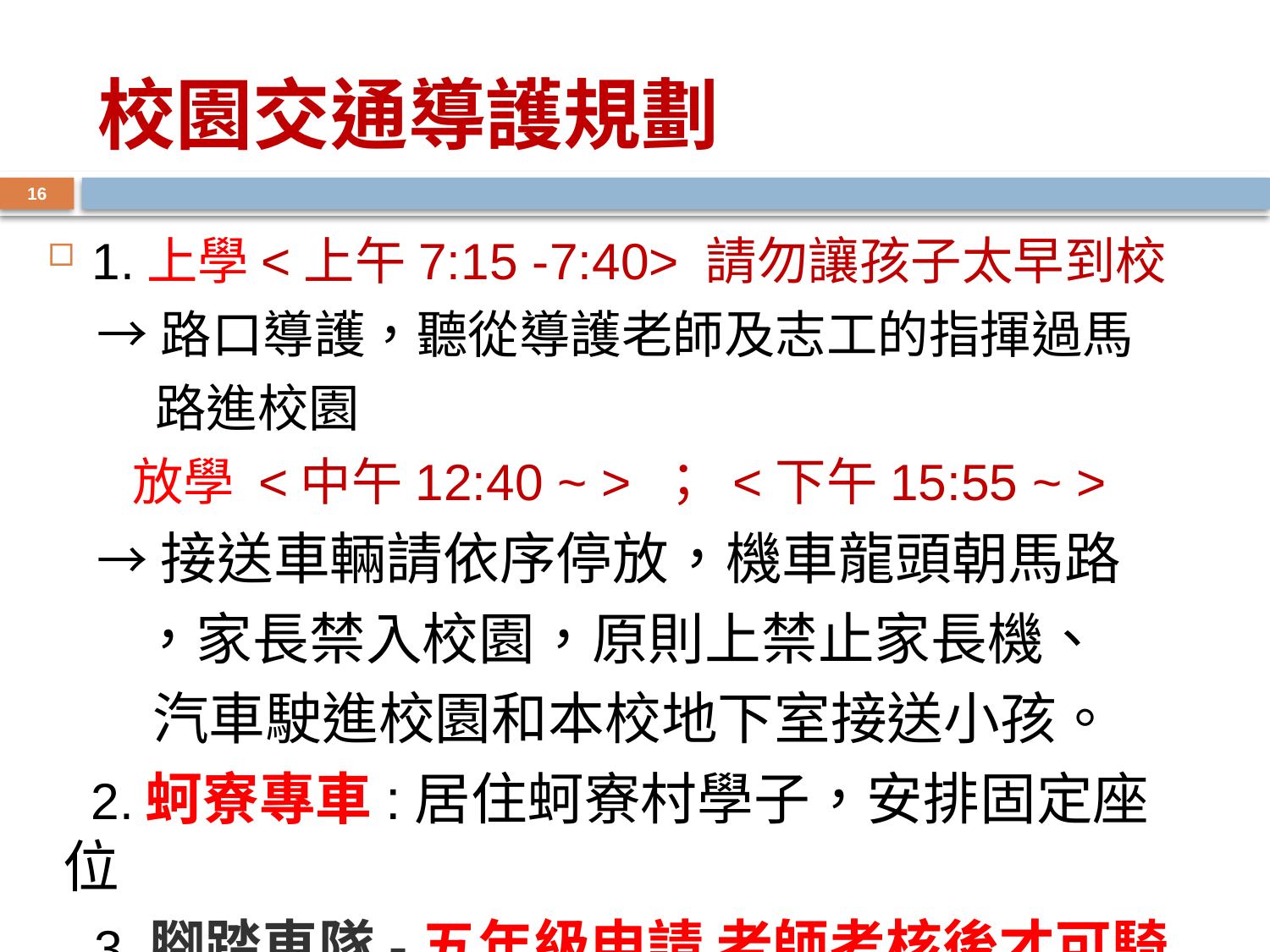

# 校園交通導護規劃
16
1.上學<上午7:15 -7:40> 請勿讓孩子太早到校
   →路口導護，聽從導護老師及志工的指揮過馬
       路進校園
     放學 <中午12:40 ~ > ； <下午15:55 ~ >
   →接送車輛請依序停放，機車龍頭朝馬路
     ，家長禁入校園，原則上禁止家長機、
      汽車駛進校園和本校地下室接送小孩。
  2.蚵寮專車:居住蚵寮村學子，安排固定座位
  3.腳踏車隊-五年級申請 老師考核後才可騎